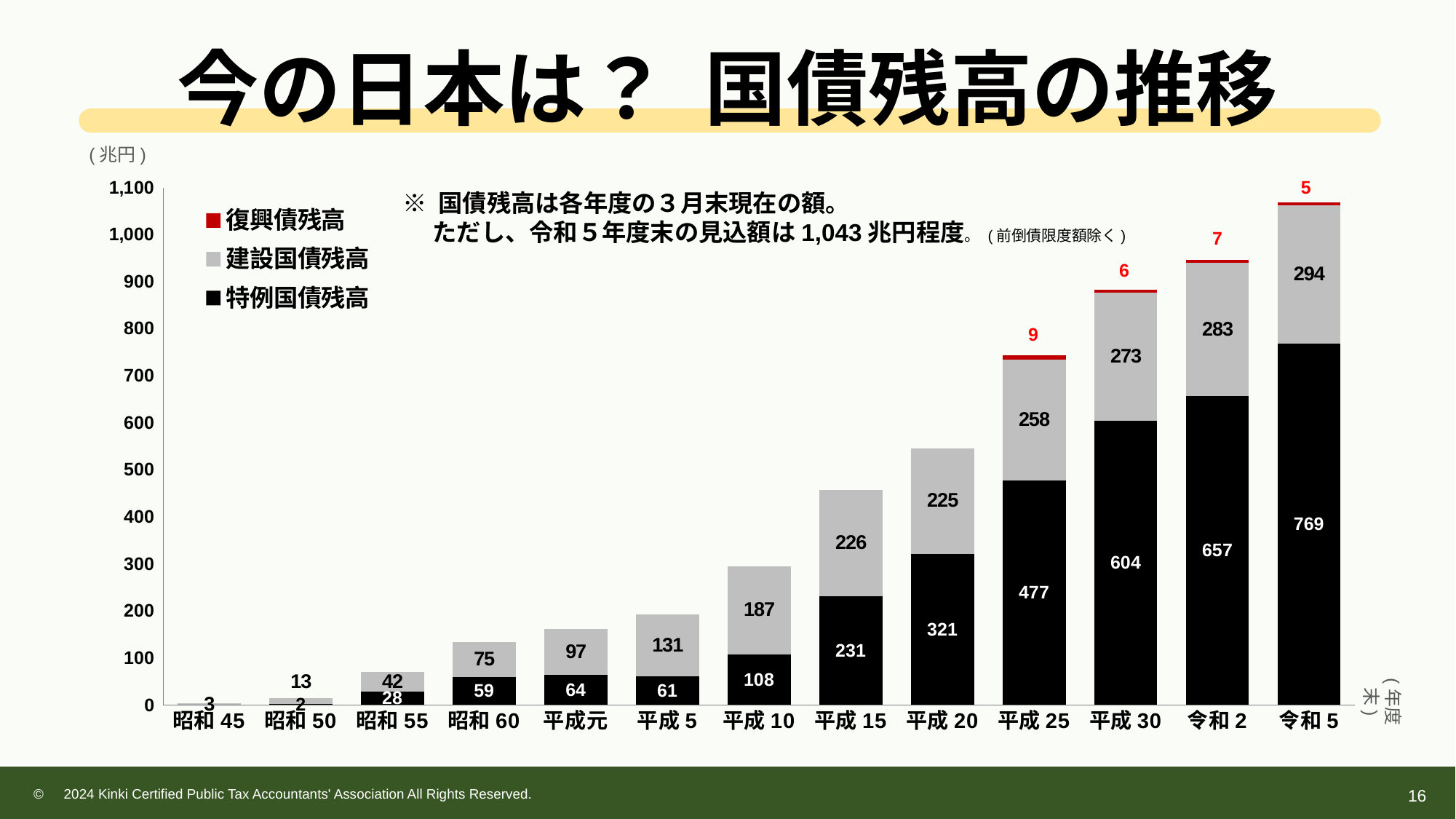

今の日本は？　国債残高の推移

(兆円)

### Chart

| Category | 特例国債残高 | 建設国債残高 | 復興債残高 |
|---|---|---|---|
| 昭和45 | 0.0 | 3.0 | 0.0 |
| 昭和50 | 2.0 | 13.0 | 0.0 |
| 昭和55 | 28.0 | 42.0 | 0.0 |
| 昭和60 | 59.0 | 75.0 | 0.0 |
| 平成元 | 64.0 | 97.0 | 0.0 |
| 平成5 | 61.0 | 131.0 | 0.0 |
| 平成10 | 108.0 | 187.0 | 0.0 |
| 平成15 | 231.0 | 226.0 | 0.0 |
| 平成20 | 321.0 | 225.0 | 0.0 |
| 平成25 | 477.0 | 258.0 | 9.0 |
| 平成30 | 604.0 | 273.0 | 6.0 |
| 令和2 | 657.0 | 283.0 | 7.0 |
| 令和5 | 769.0 | 294.0 | 5.0 |
※ 国債残高は各年度の３月末現在の額。
　 ただし、令和５年度末の見込額は1,043兆円程度。 (前倒債限度額除く)
(年度末)

©　2024 Kinki Certified Public Tax Accountants' Association All Rights Reserved.
16